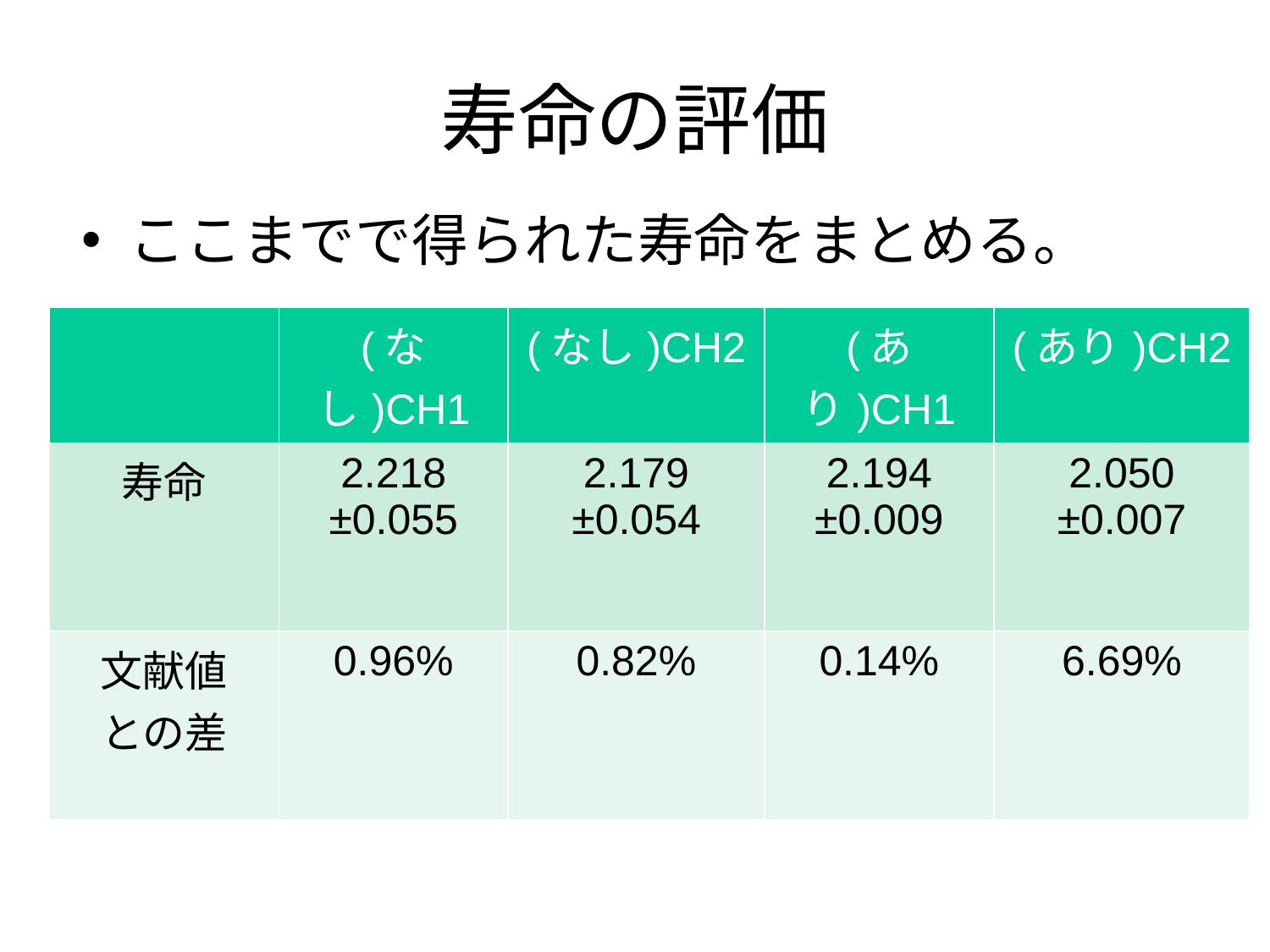

# 寿命の評価
ここまでで得られた寿命をまとめる。

|  | (なし)CH1 | (なし)CH2 | (あり)CH1 | (あり)CH2 |
| --- | --- | --- | --- | --- |
| 寿命 | 2.218 ±0.055 | 2.179 ±0.054 | 2.194 ±0.009 | 2.050 ±0.007 |
| 文献値 との差 | 0.96% | 0.82% | 0.14% | 6.69% |